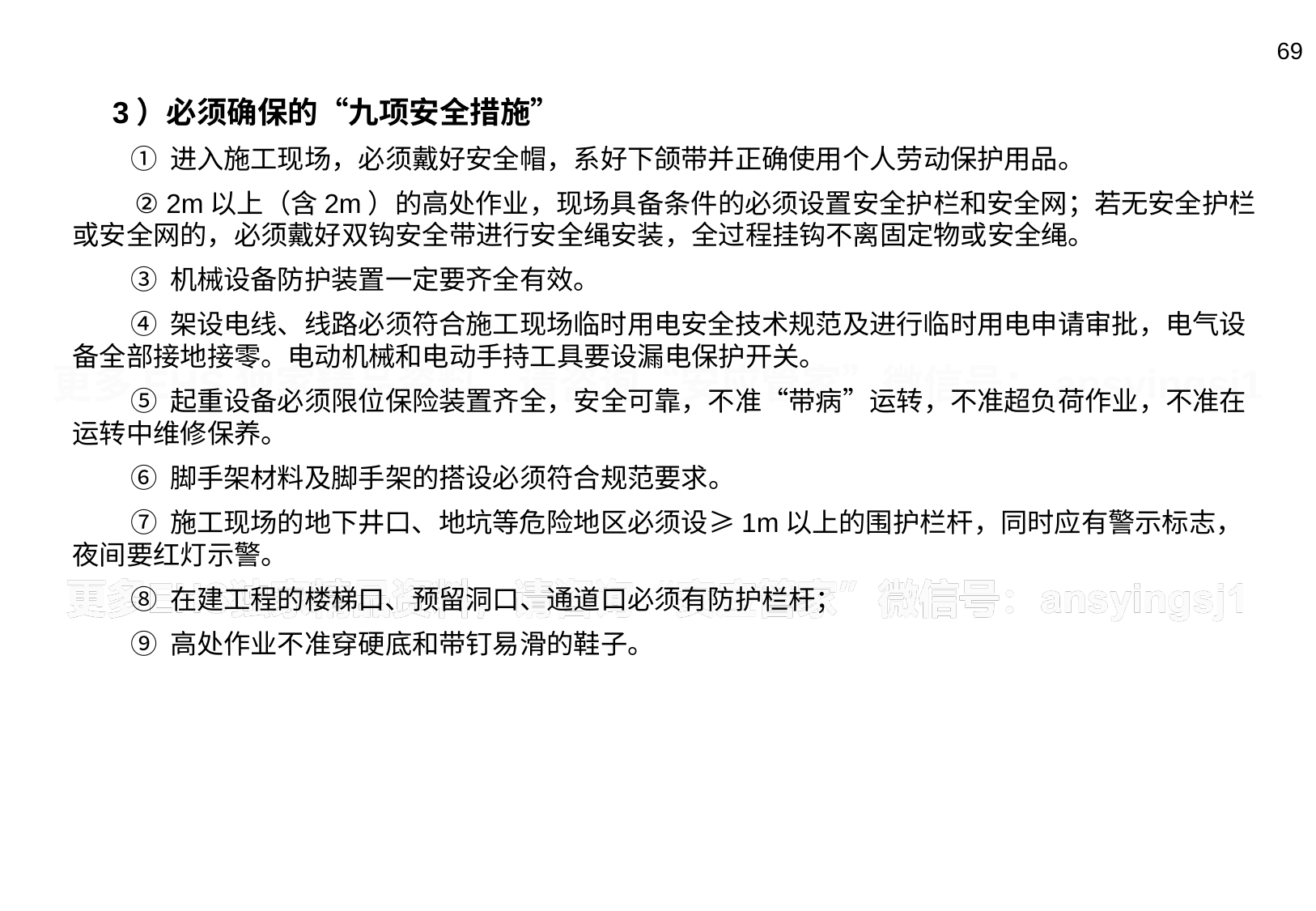

69
3）必须确保的“九项安全措施”
   ① 进入施工现场，必须戴好安全帽，系好下颌带并正确使用个人劳动保护用品。
   ② 2m以上（含2m）的高处作业，现场具备条件的必须设置安全护栏和安全网；若无安全护栏或安全网的，必须戴好双钩安全带进行安全绳安装，全过程挂钩不离固定物或安全绳。
   ③ 机械设备防护装置一定要齐全有效。
   ④ 架设电线、线路必须符合施工现场临时用电安全技术规范及进行临时用电申请审批，电气设备全部接地接零。电动机械和电动手持工具要设漏电保护开关。
   ⑤ 起重设备必须限位保险装置齐全，安全可靠，不准“带病”运转，不准超负荷作业，不准在运转中维修保养。
   ⑥ 脚手架材料及脚手架的搭设必须符合规范要求。
   ⑦ 施工现场的地下井口、地坑等危险地区必须设≥1m以上的围护栏杆，同时应有警示标志，夜间要红灯示警。
   ⑧ 在建工程的楼梯口、预留洞口、通道口必须有防护栏杆；
   ⑨ 高处作业不准穿硬底和带钉易滑的鞋子。